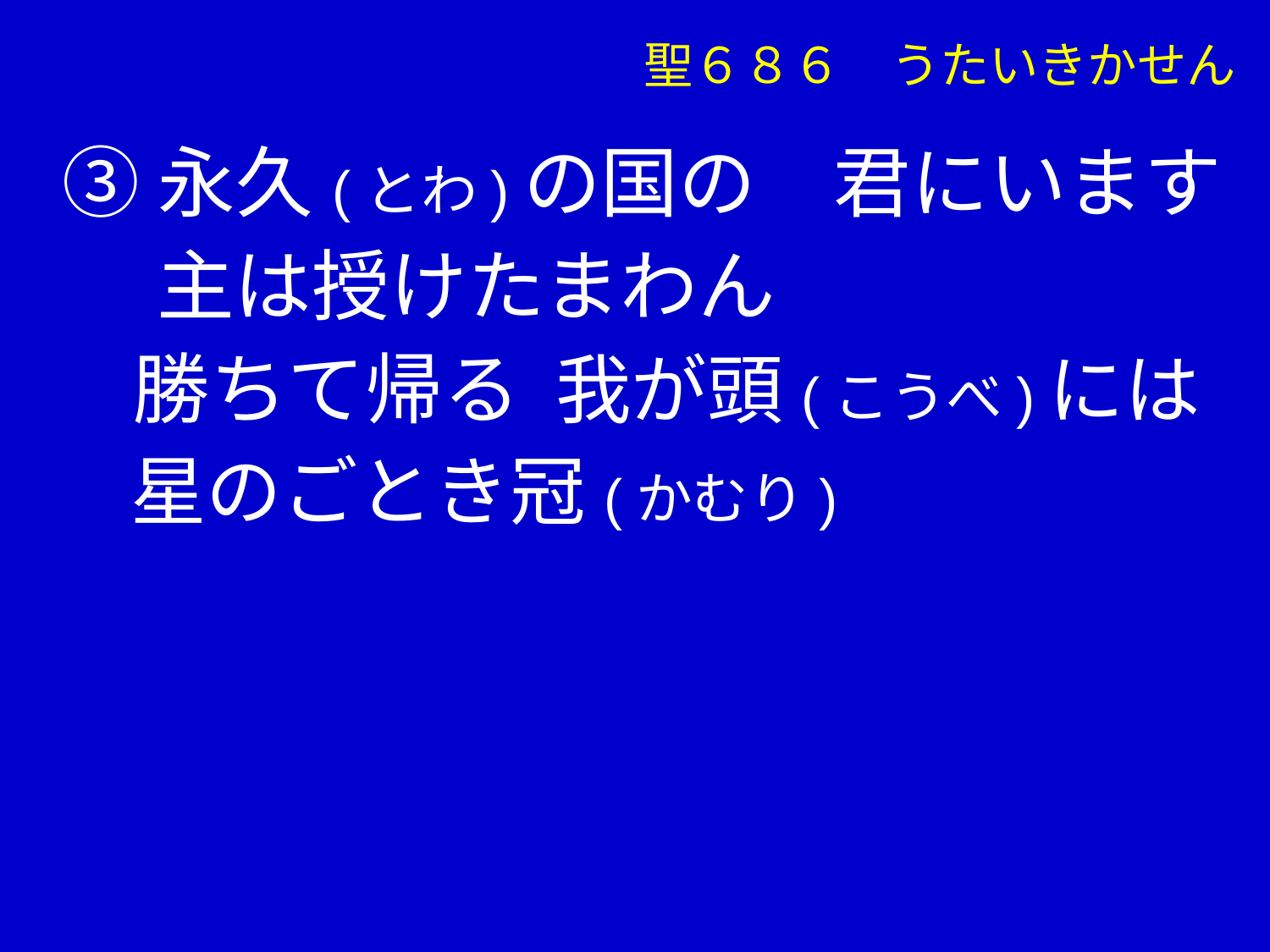

聖６８６　うたいきかせん
③永久(とわ)の国の　君にいます
　 主は授けたまわん
   勝ちて帰る  我が頭(こうべ)には
   星のごとき冠(かむり)